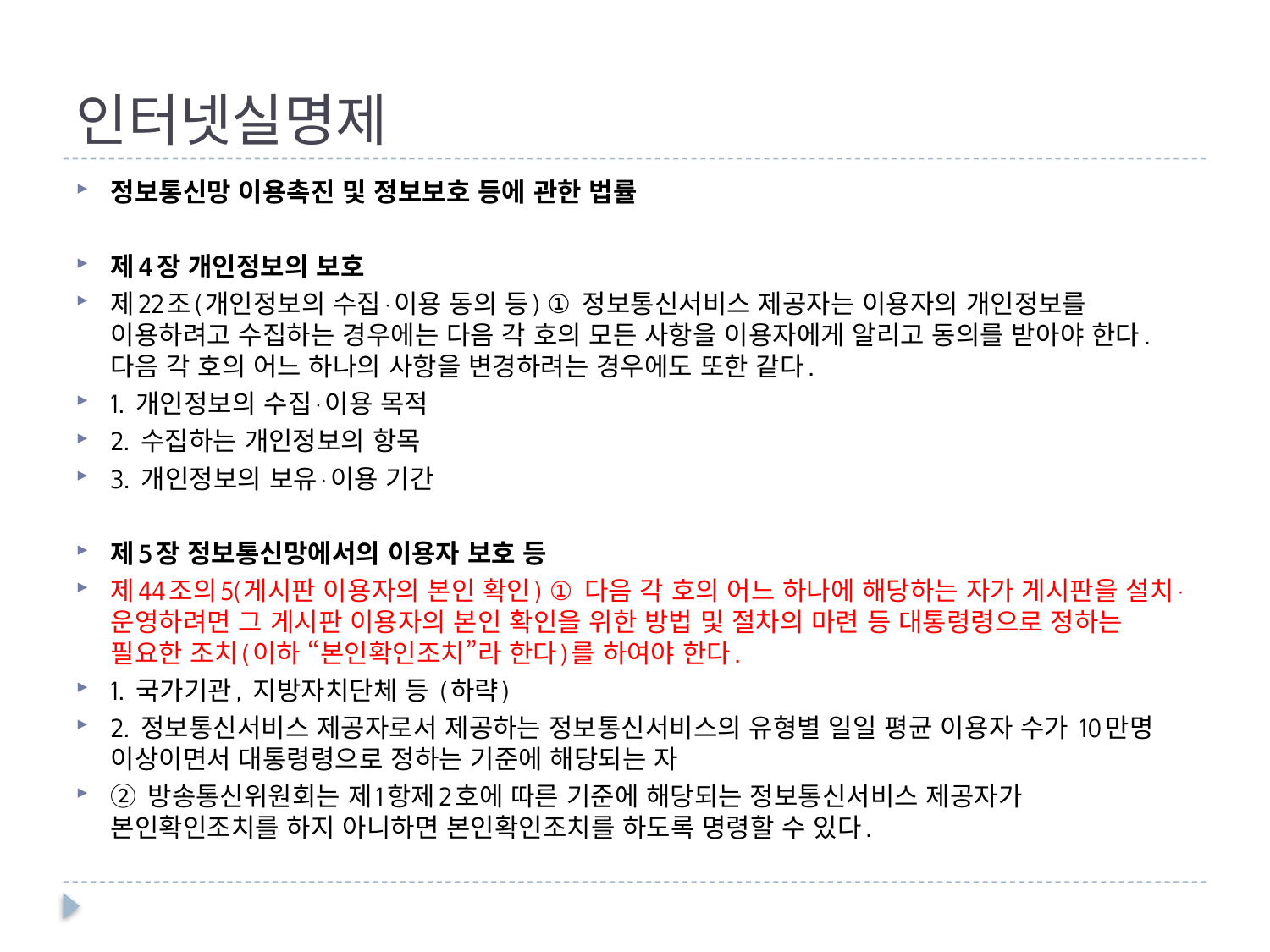

# 인터넷실명제
정보통신망 이용촉진 및 정보보호 등에 관한 법률

제4장 개인정보의 보호
제22조(개인정보의 수집·이용 동의 등) ① 정보통신서비스 제공자는 이용자의 개인정보를 이용하려고 수집하는 경우에는 다음 각 호의 모든 사항을 이용자에게 알리고 동의를 받아야 한다. 다음 각 호의 어느 하나의 사항을 변경하려는 경우에도 또한 같다.
1. 개인정보의 수집·이용 목적
2. 수집하는 개인정보의 항목
3. 개인정보의 보유·이용 기간

제5장 정보통신망에서의 이용자 보호 등
제44조의5(게시판 이용자의 본인 확인) ① 다음 각 호의 어느 하나에 해당하는 자가 게시판을 설치·운영하려면 그 게시판 이용자의 본인 확인을 위한 방법 및 절차의 마련 등 대통령령으로 정하는 필요한 조치(이하 “본인확인조치”라 한다)를 하여야 한다.
1. 국가기관, 지방자치단체 등 (하략)
2. 정보통신서비스 제공자로서 제공하는 정보통신서비스의 유형별 일일 평균 이용자 수가 10만명 이상이면서 대통령령으로 정하는 기준에 해당되는 자
② 방송통신위원회는 제1항제2호에 따른 기준에 해당되는 정보통신서비스 제공자가 본인확인조치를 하지 아니하면 본인확인조치를 하도록 명령할 수 있다.